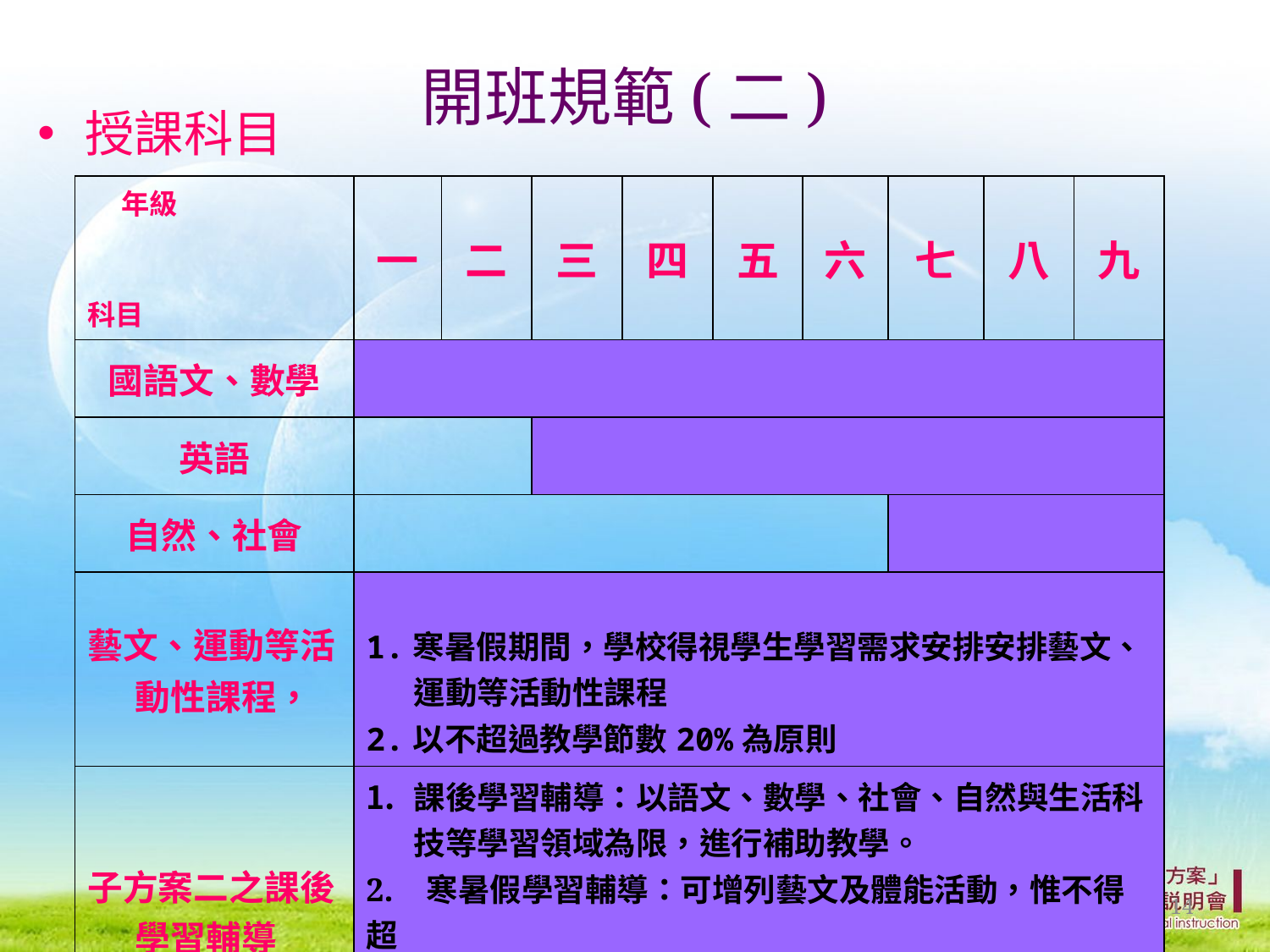

# 開班規範(二)
授課科目
| 年級 科目 | 一 | 二 | 三 | 四 | 五 | 六 | 七 | 八 | 九 |
| --- | --- | --- | --- | --- | --- | --- | --- | --- | --- |
| 國語文、數學 |  |  |  |  |  |  |  |  |  |
| 英語 |  |  |  |  |  |  |  |  |  |
| 自然、社會 |  |  |  |  |  |  |  |  |  |
| 藝文、運動等活動性課程， | 1.寒暑假期間，學校得視學生學習需求安排安排藝文、運動等活動性課程 2.以不超過教學節數20%為原則 |  |  |  |  |  |  |  |  |
| 子方案二之課後學習輔導 | 課後學習輔導：以語文、數學、社會、自然與生活科技等學習領域為限，進行補助教學。 2. 寒暑假學習輔導：可增列藝文及體能活動，惟不得超 過申請節數之二分之ㄧ。 3. 住校生夜間學習輔導：不限學習領域。 |  |  |  |  |  |  |  |  |

14